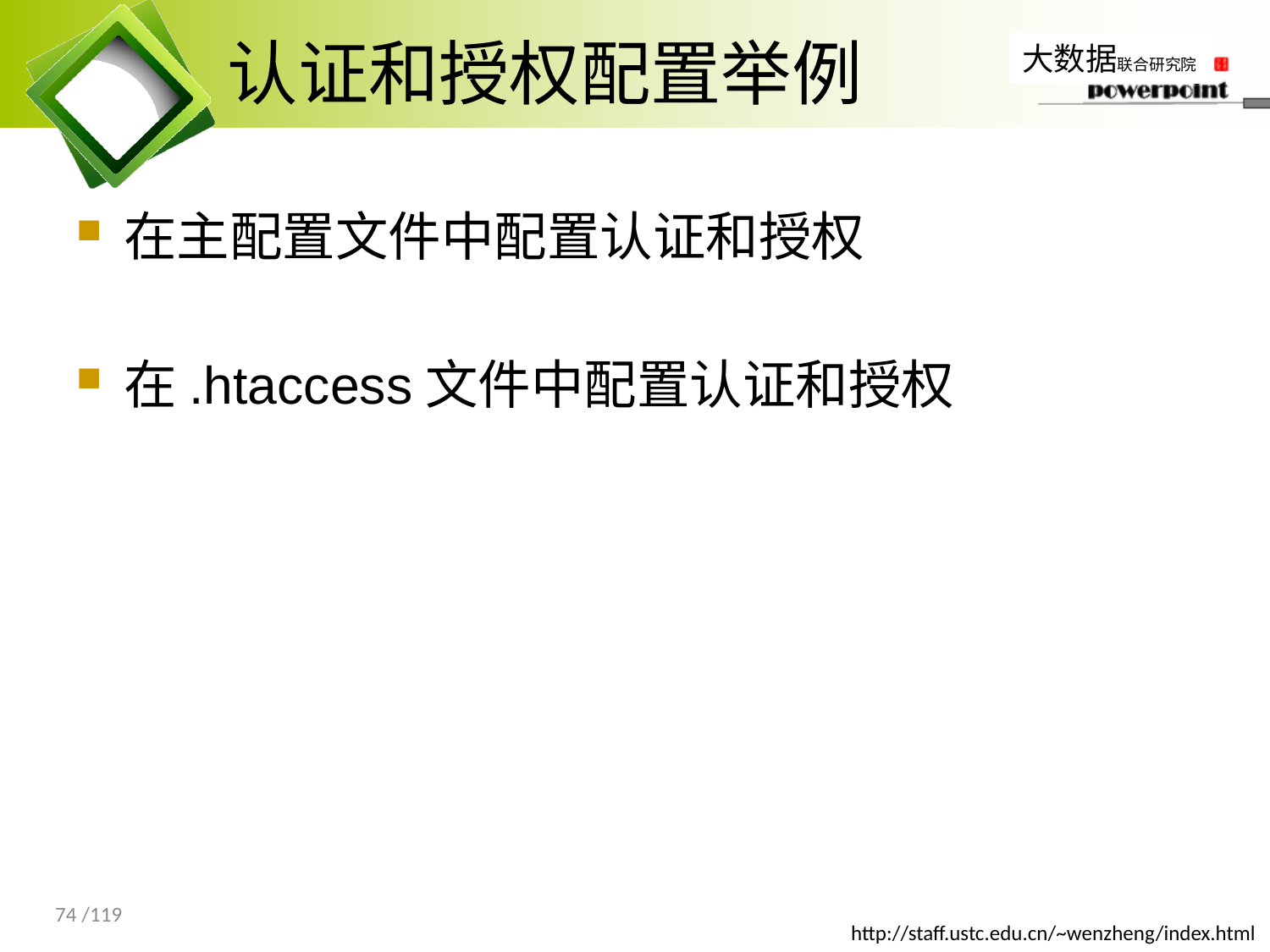

# 认证和授权配置举例

在主配置文件中配置认证和授权

在.htaccess文件中配置认证和授权
74